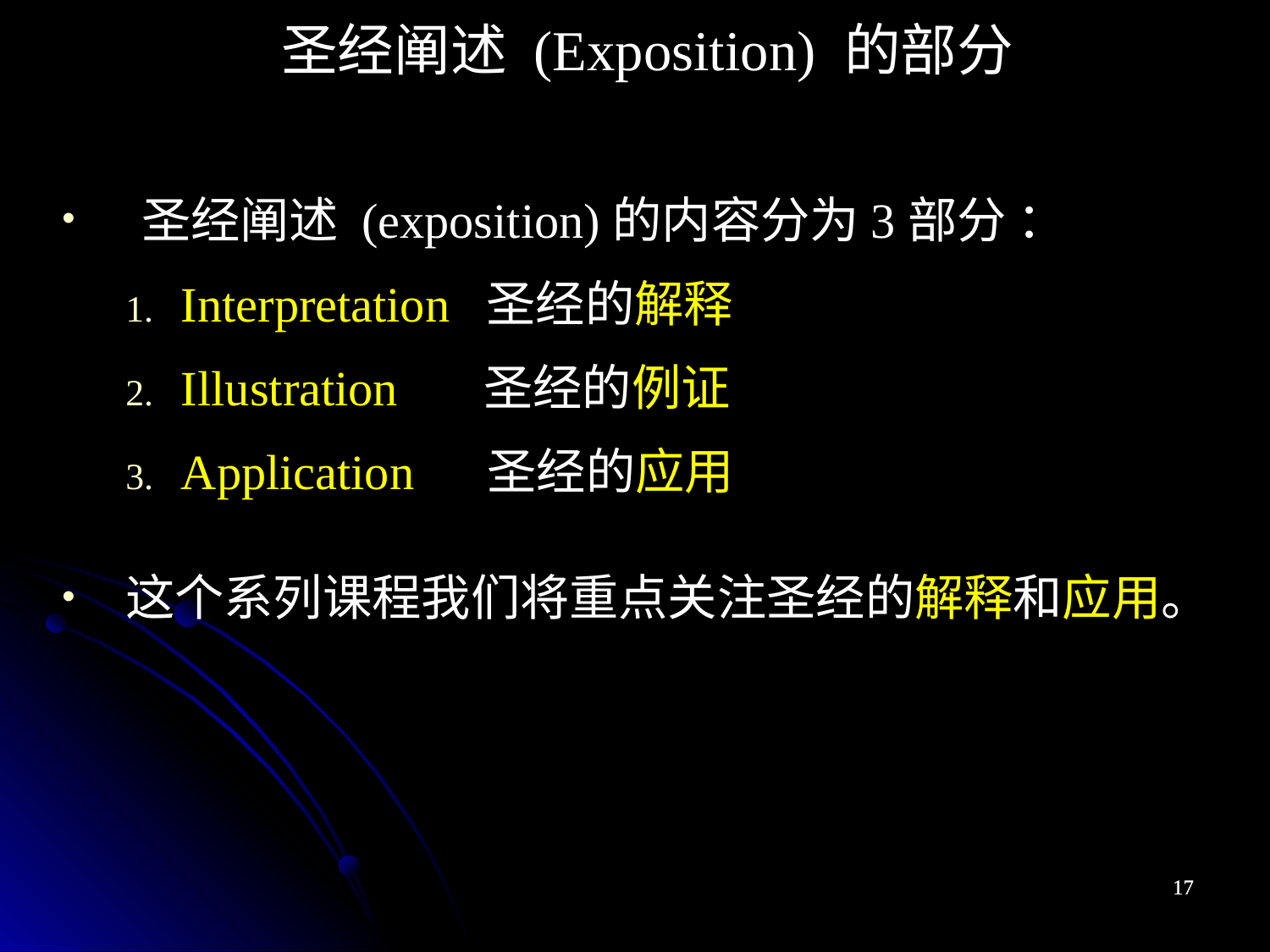

圣经阐述 (Exposition) 的部分

圣经阐述 (exposition)的内容分为3部分 ：
Interpretation  圣经的解释
Illustration      圣经的例证
Application     圣经的应用

这个系列课程我们将重点关注圣经的解释和应用。
17
17